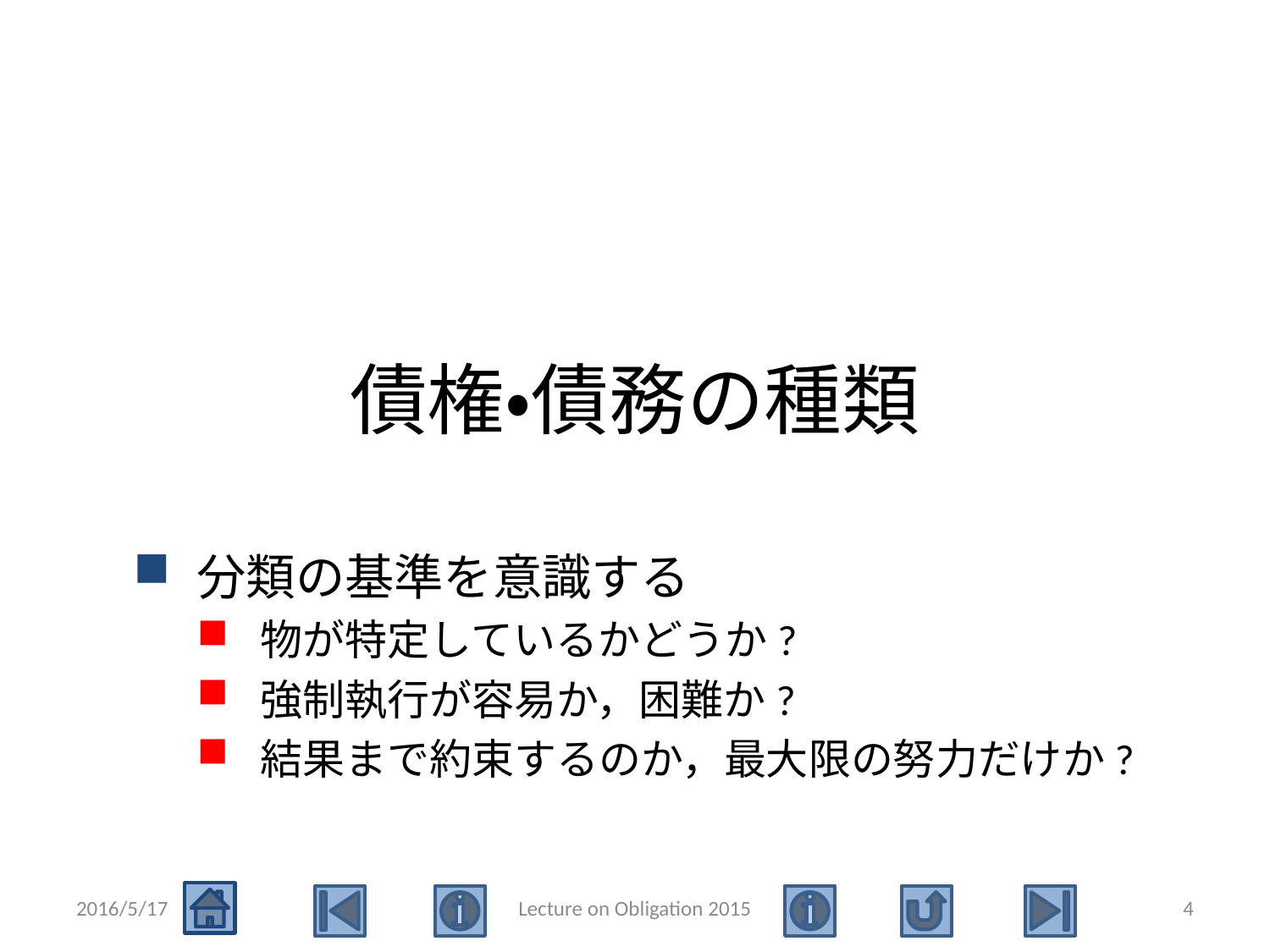

# 債権・債務の種類
分類の基準を意識する
物が特定しているかどうか?
強制執行が容易か，困難か?
結果まで約束するのか，最大限の努力だけか?
2016/5/17
Lecture on Obligation 2015
4